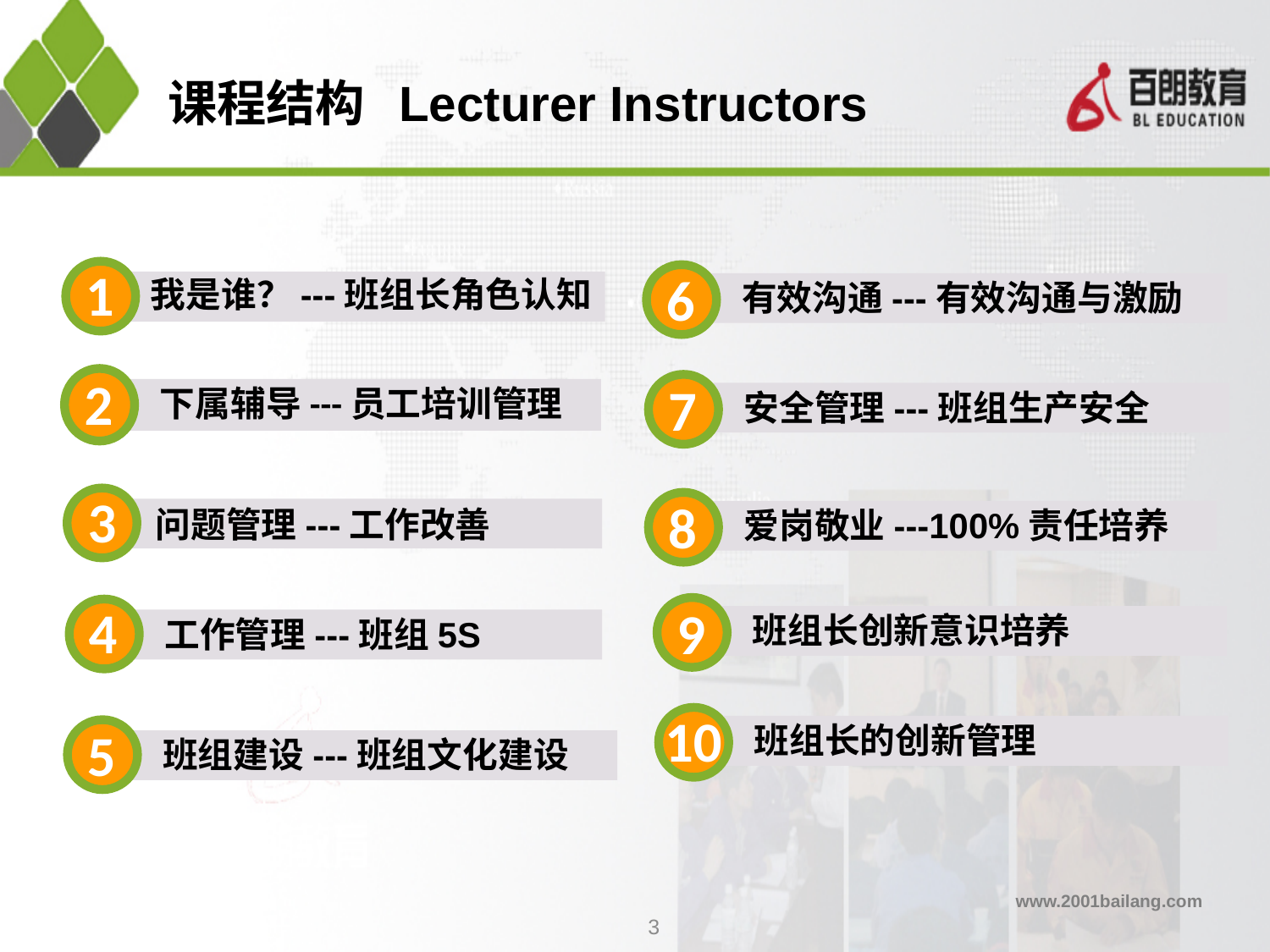

# 课程结构  Lecturer Instructors
1
6

我是谁？---班组长角色认知
有效沟通---有效沟通与激励

2
7

下属辅导---员工培训管理

安全管理---班组生产安全

3
8

问题管理---工作改善
爱岗敬业---100%责任培养

4
9

班组长创新意识培养
工作管理---班组5S

10

班组长的创新管理
5

班组建设---班组文化建设

3